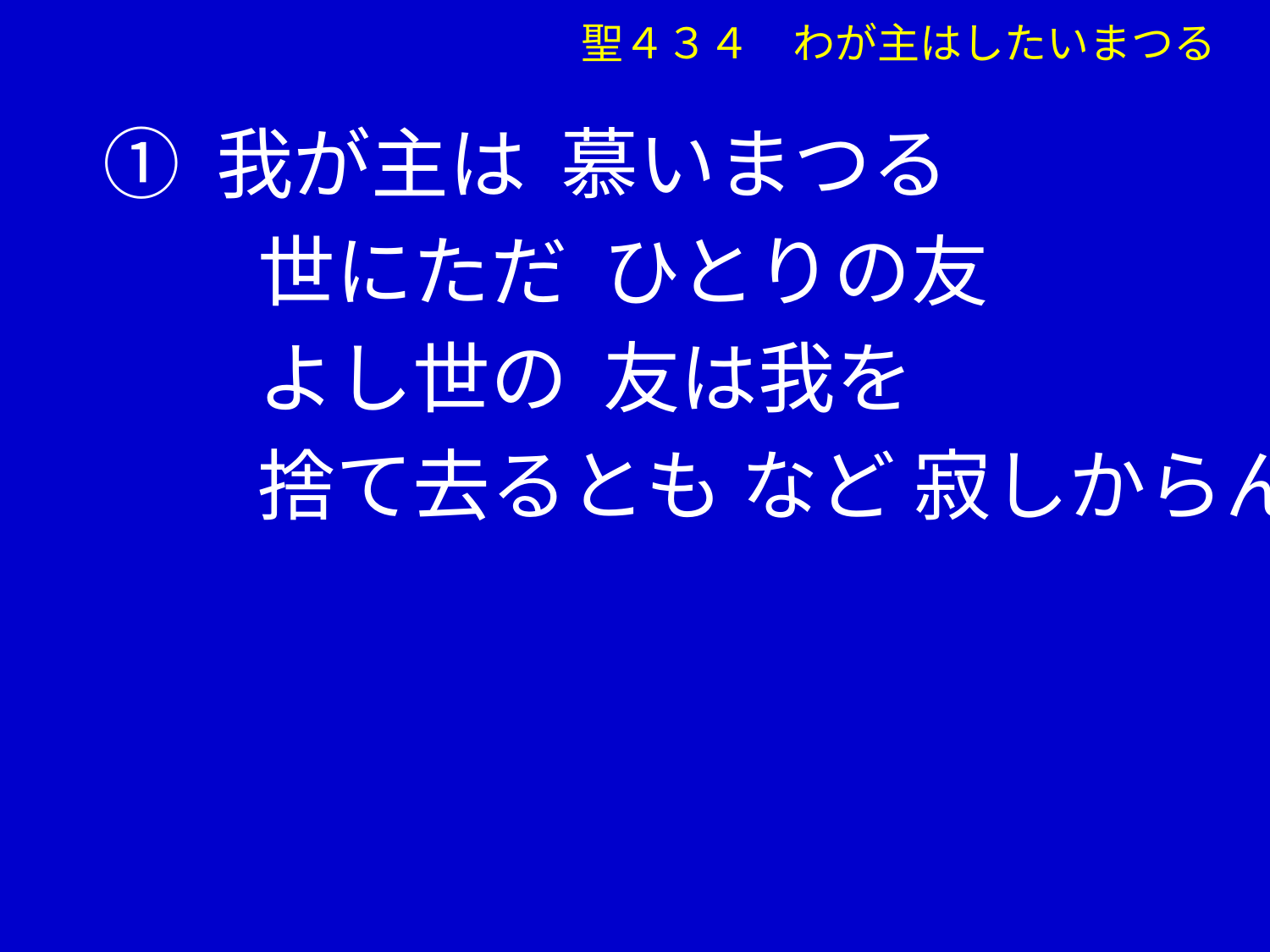

① 我が主は  慕いまつる
　　世にただ  ひとりの友
　　よし世の  友は我を
　　捨て去るとも など 寂しからん
聖４３４　わが主はしたいまつる